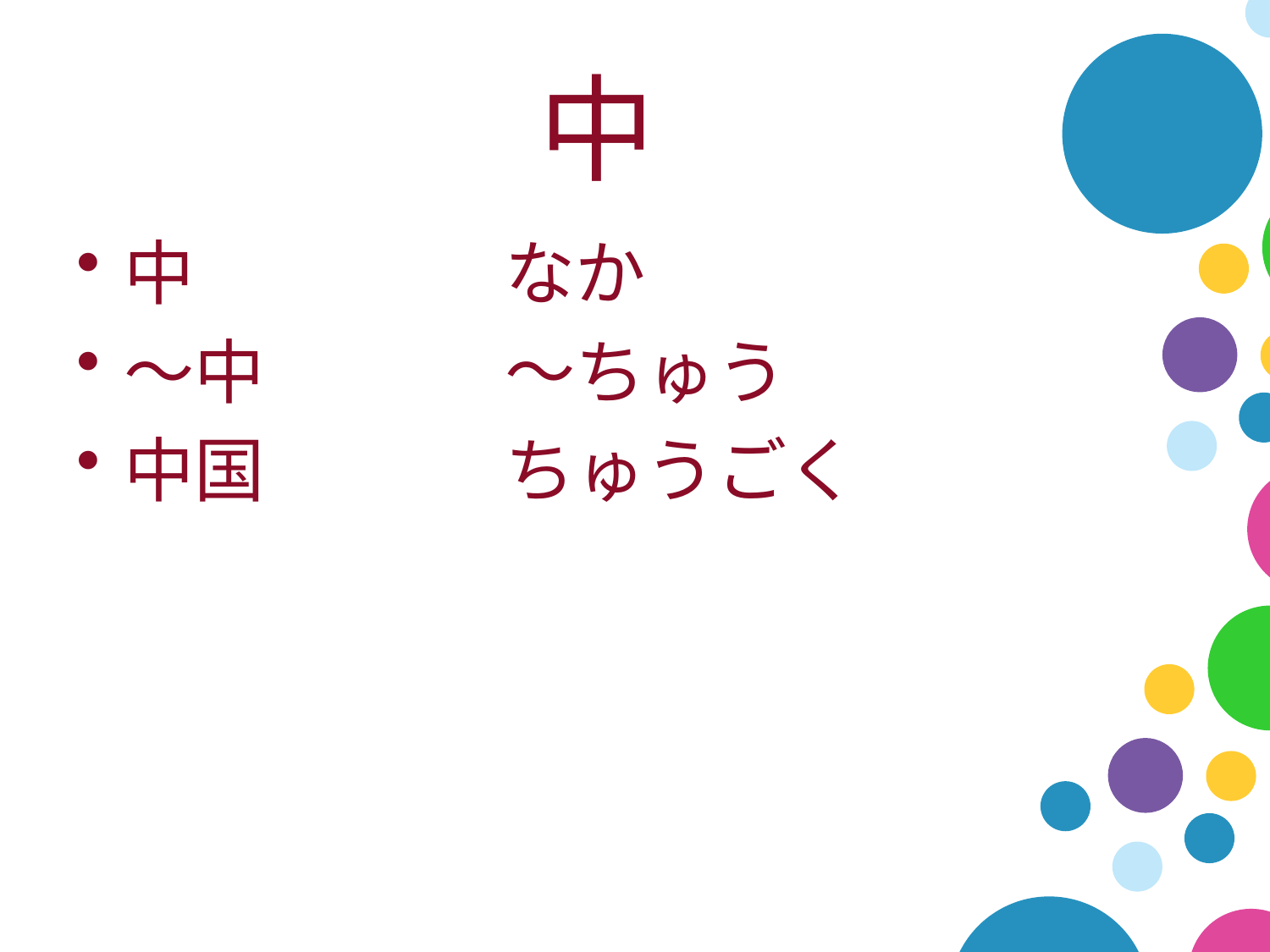

# 中
中			なか
～中		～ちゅう
中国		ちゅうごく